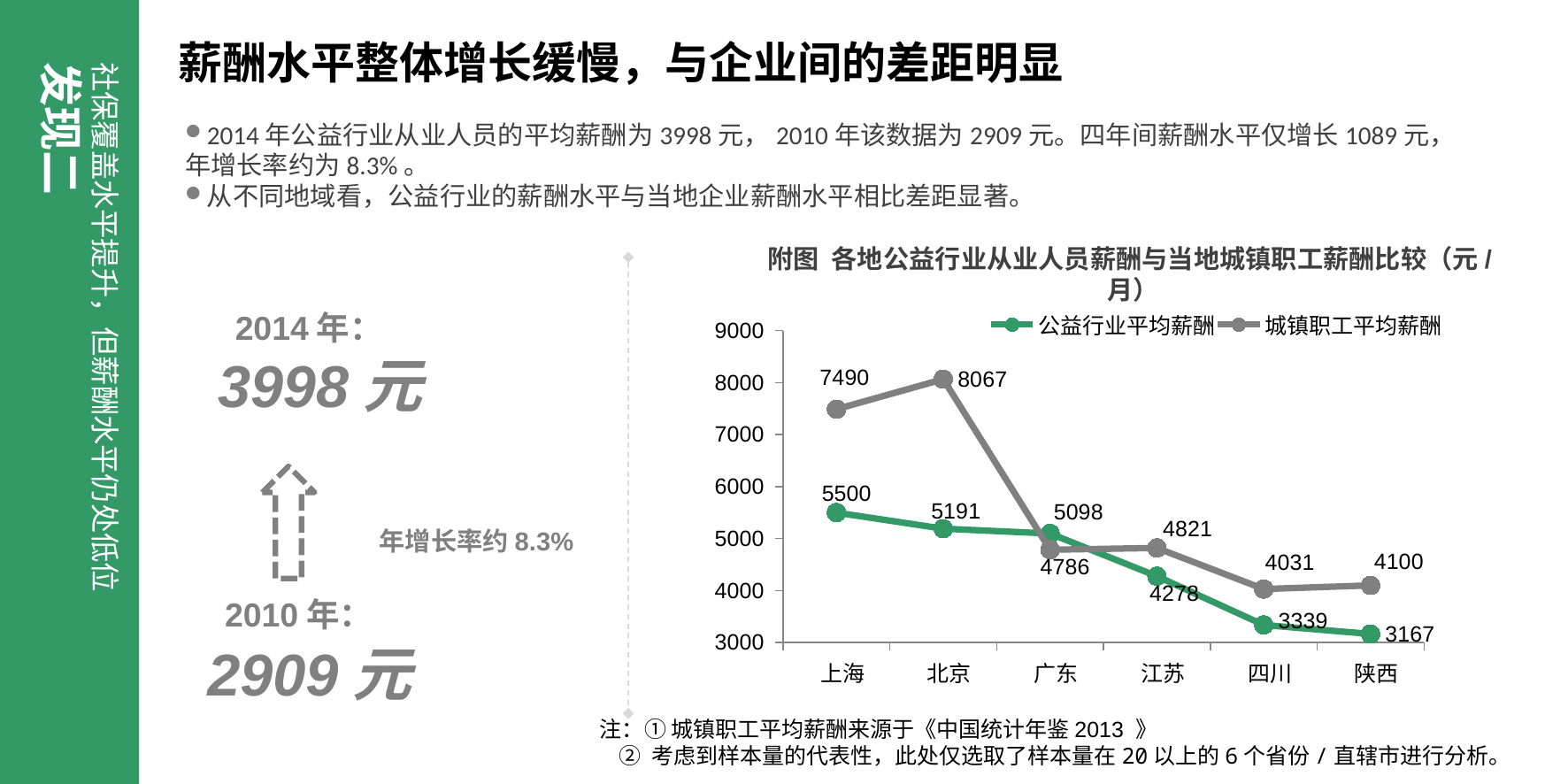

# 薪酬水平整体增长缓慢，与企业间的差距明显
社保覆盖水平提升，但薪酬水平仍处低位发现二
2014年公益行业从业人员的平均薪酬为3998元，2010年该数据为2909元。四年间薪酬水平仅增长1089元，年增长率约为8.3%。
从不同地域看，公益行业的薪酬水平与当地企业薪酬水平相比差距显著。
附图  各地公益行业从业人员薪酬与当地城镇职工薪酬比较（元/月）

### Chart

| Category | 公益行业平均薪酬 | 城镇职工平均薪酬 |
|---|---|---|
|  上海 | 5500.000000000001 | 7489.514134105327 |
|  北京 | 5191.358024691364 | 8067.270941140581 |
|  广东 | 5097.560975609762 | 4786.36624552957 |
|  江苏 | 4277.7777777777765 | 4820.732732156642 |
|  四川 | 3339.285714285714 | 4030.589133805569 |
|  陕西 | 3166.6666666666633 | 4100.464483346488 |
2014年：
3998元

年增长率约8.3%
2010年：
2909元
注：① 城镇职工平均薪酬来源于《中国统计年鉴2013 》
    ② 考虑到样本量的代表性，此处仅选取了样本量在20以上的6个省份/直辖市进行分析。